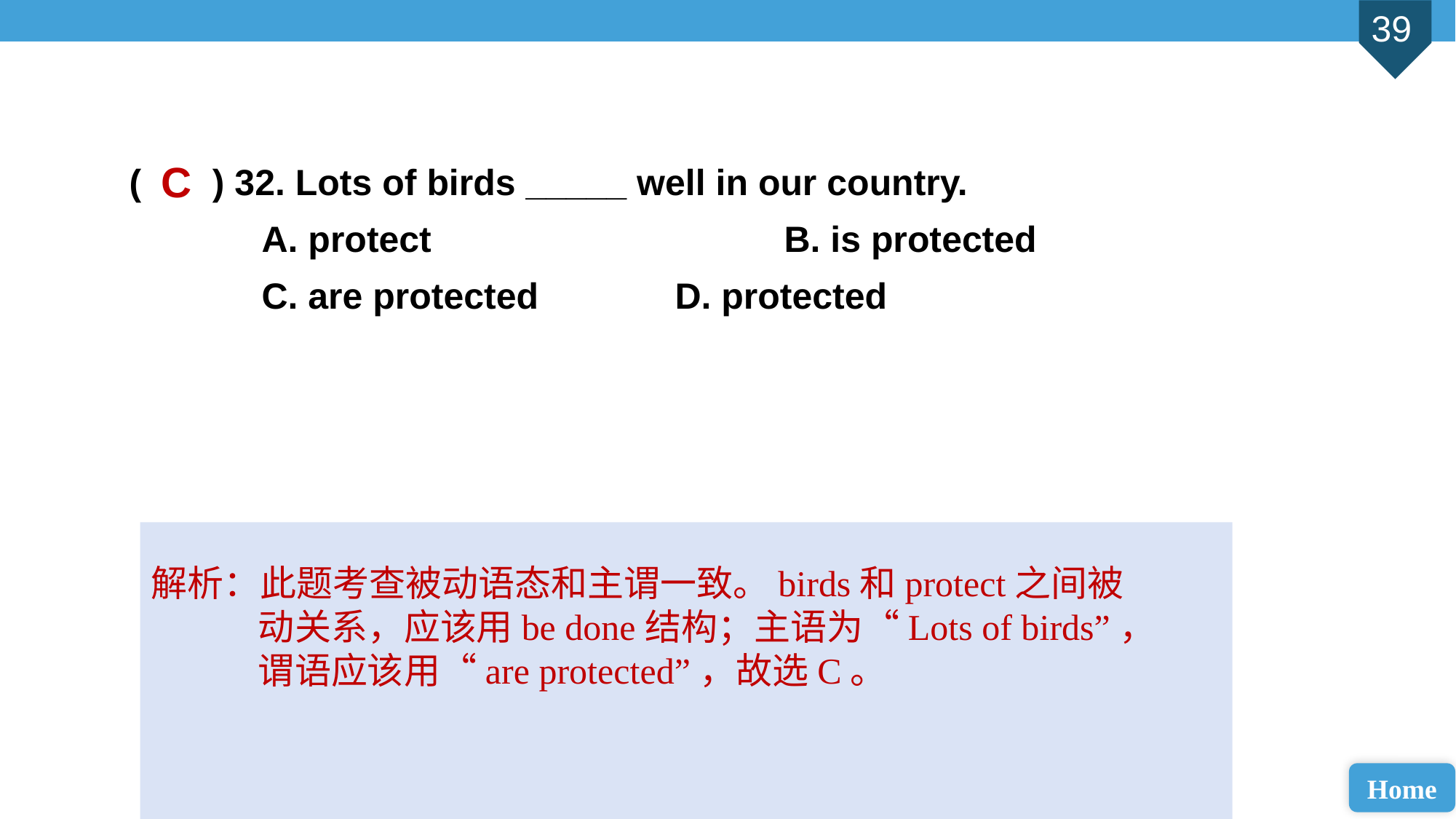

(       ) 32. Lots of birds _____ well in our country.
             A. protect	 			B. is protected
             C. are protected 		D. protected
C

解析：此题考查被动语态和主谓一致。birds和protect之间被动关系，应该用be done结构；主语为“Lots of birds”，谓语应该用“are protected”，故选C。